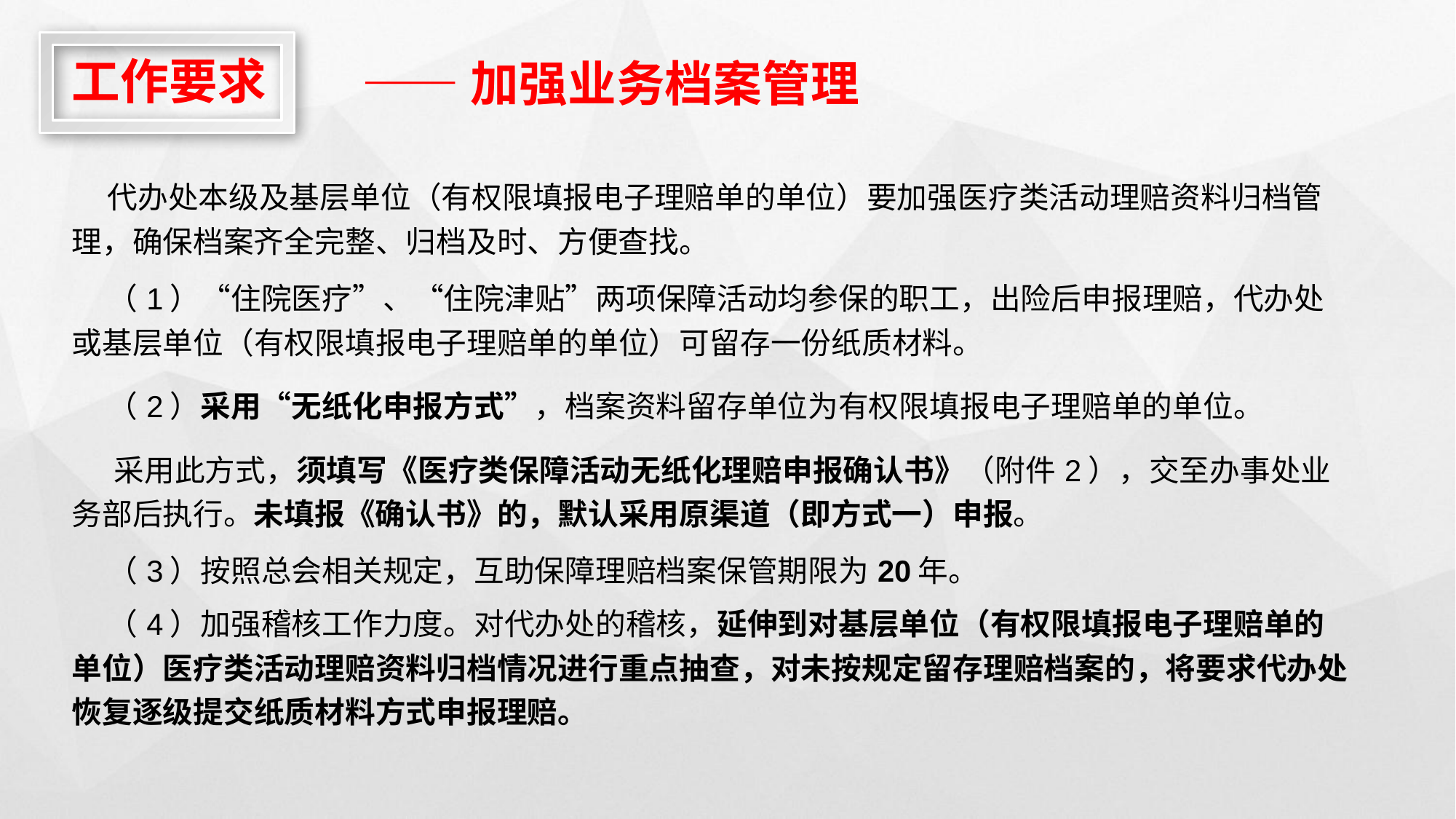

工作要求
——加强业务档案管理
| 代办处本级及基层单位（有权限填报电子理赔单的单位）要加强医疗类活动理赔资料归档管理，确保档案齐全完整、归档及时、方便查找。 |
| --- |
| （1）“住院医疗”、“住院津贴”两项保障活动均参保的职工，出险后申报理赔，代办处或基层单位（有权限填报电子理赔单的单位）可留存一份纸质材料。 |
| （2）采用“无纸化申报方式”，档案资料留存单位为有权限填报电子理赔单的单位。 |
| 采用此方式，须填写《医疗类保障活动无纸化理赔申报确认书》（附件2），交至办事处业务部后执行。未填报《确认书》的，默认采用原渠道（即方式一）申报。 |
| （3）按照总会相关规定，互助保障理赔档案保管期限为20年。 |
| （4）加强稽核工作力度。对代办处的稽核，延伸到对基层单位（有权限填报电子理赔单的单位）医疗类活动理赔资料归档情况进行重点抽查，对未按规定留存理赔档案的，将要求代办处恢复逐级提交纸质材料方式申报理赔。 |